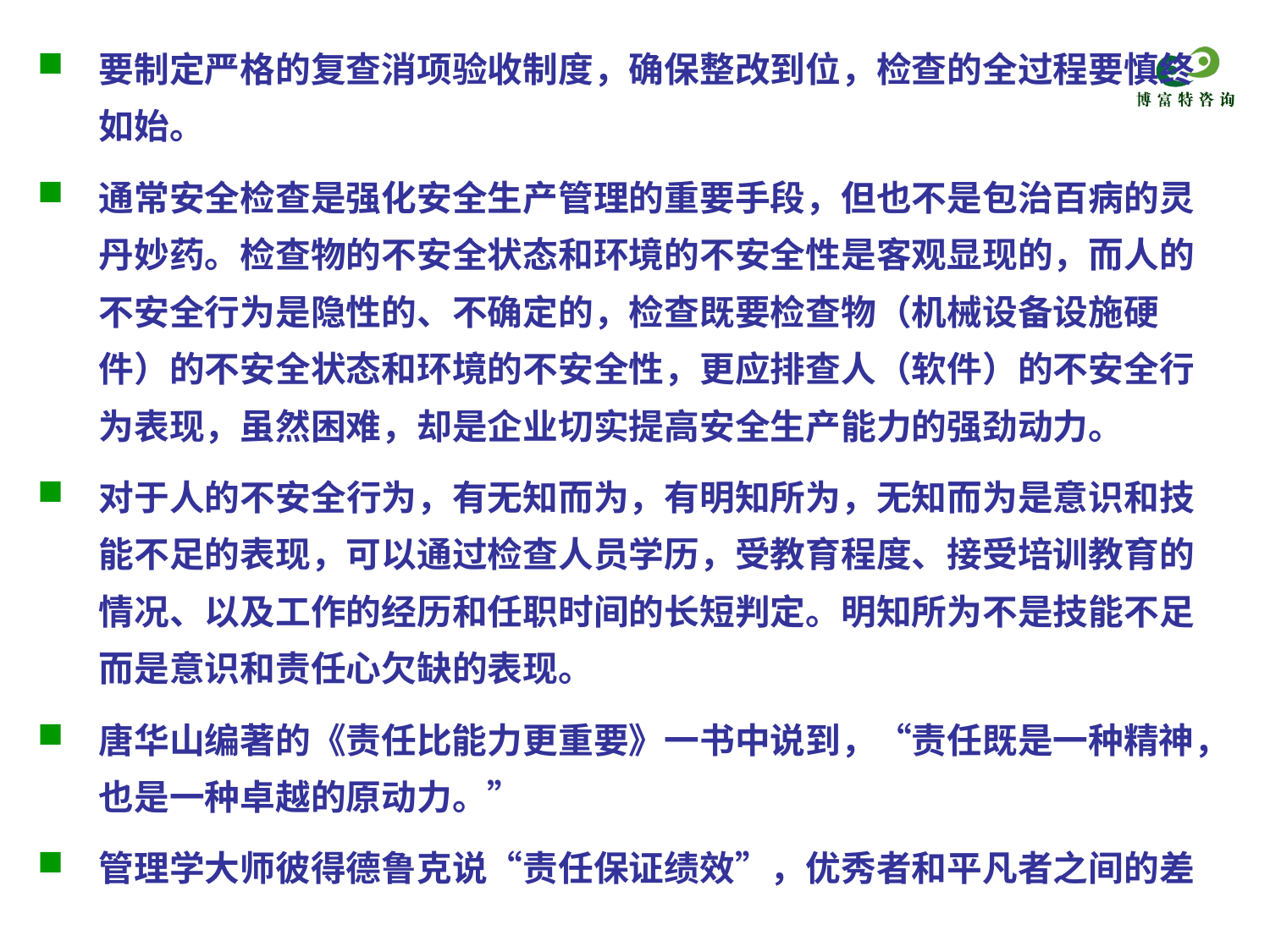

要制定严格的复查消项验收制度，确保整改到位，检查的全过程要慎终如始。
通常安全检查是强化安全生产管理的重要手段，但也不是包治百病的灵丹妙药。检查物的不安全状态和环境的不安全性是客观显现的，而人的不安全行为是隐性的、不确定的，检查既要检查物（机械设备设施硬件）的不安全状态和环境的不安全性，更应排查人（软件）的不安全行为表现，虽然困难，却是企业切实提高安全生产能力的强劲动力。
对于人的不安全行为，有无知而为，有明知所为，无知而为是意识和技能不足的表现，可以通过检查人员学历，受教育程度、接受培训教育的情况、以及工作的经历和任职时间的长短判定。明知所为不是技能不足而是意识和责任心欠缺的表现。
唐华山编著的《责任比能力更重要》一书中说到，“责任既是一种精神，也是一种卓越的原动力。”
管理学大师彼得德鲁克说“责任保证绩效”，优秀者和平凡者之间的差